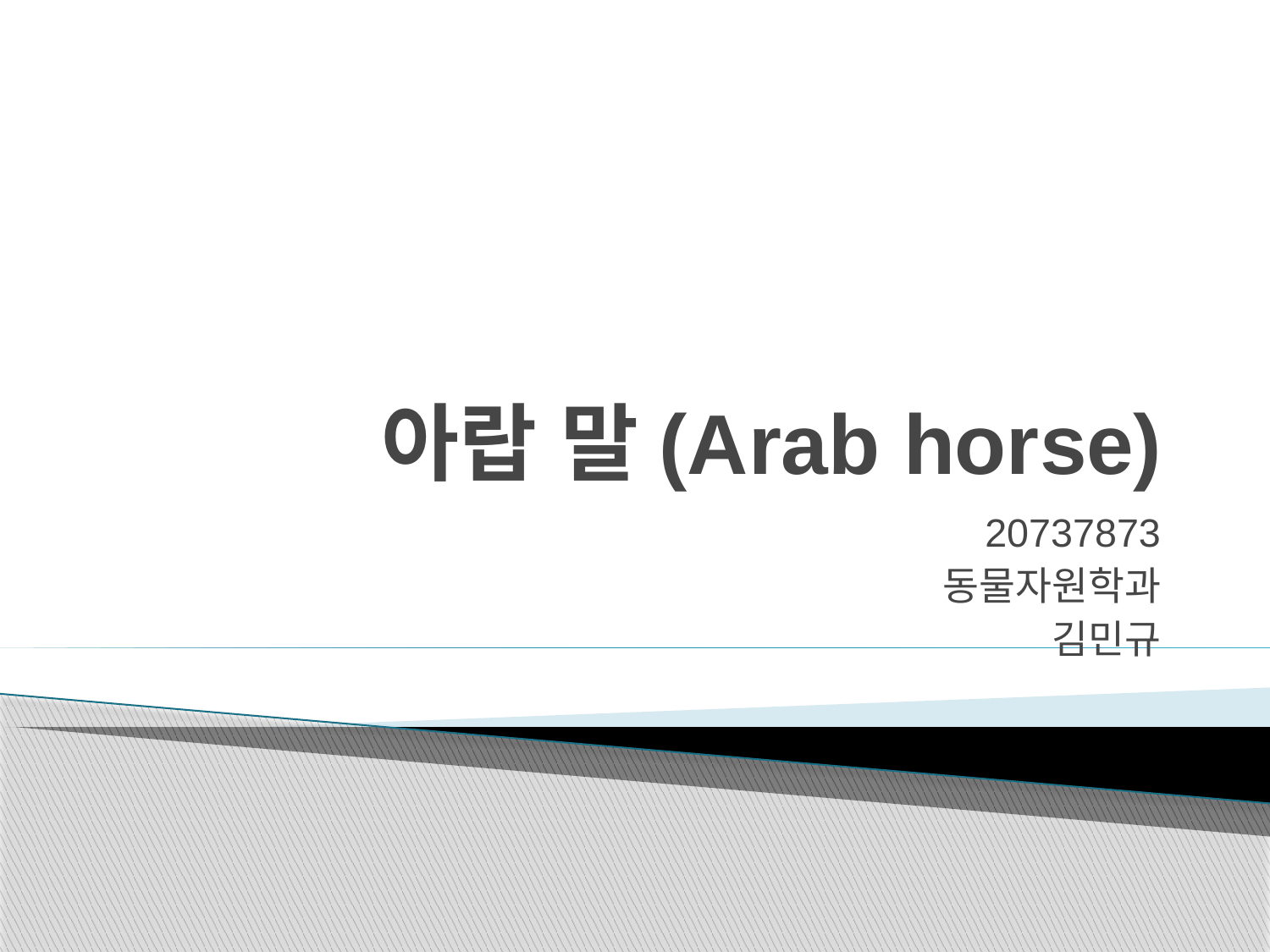

# 아랍 말(Arab horse)
20737873
동물자원학과
김민규